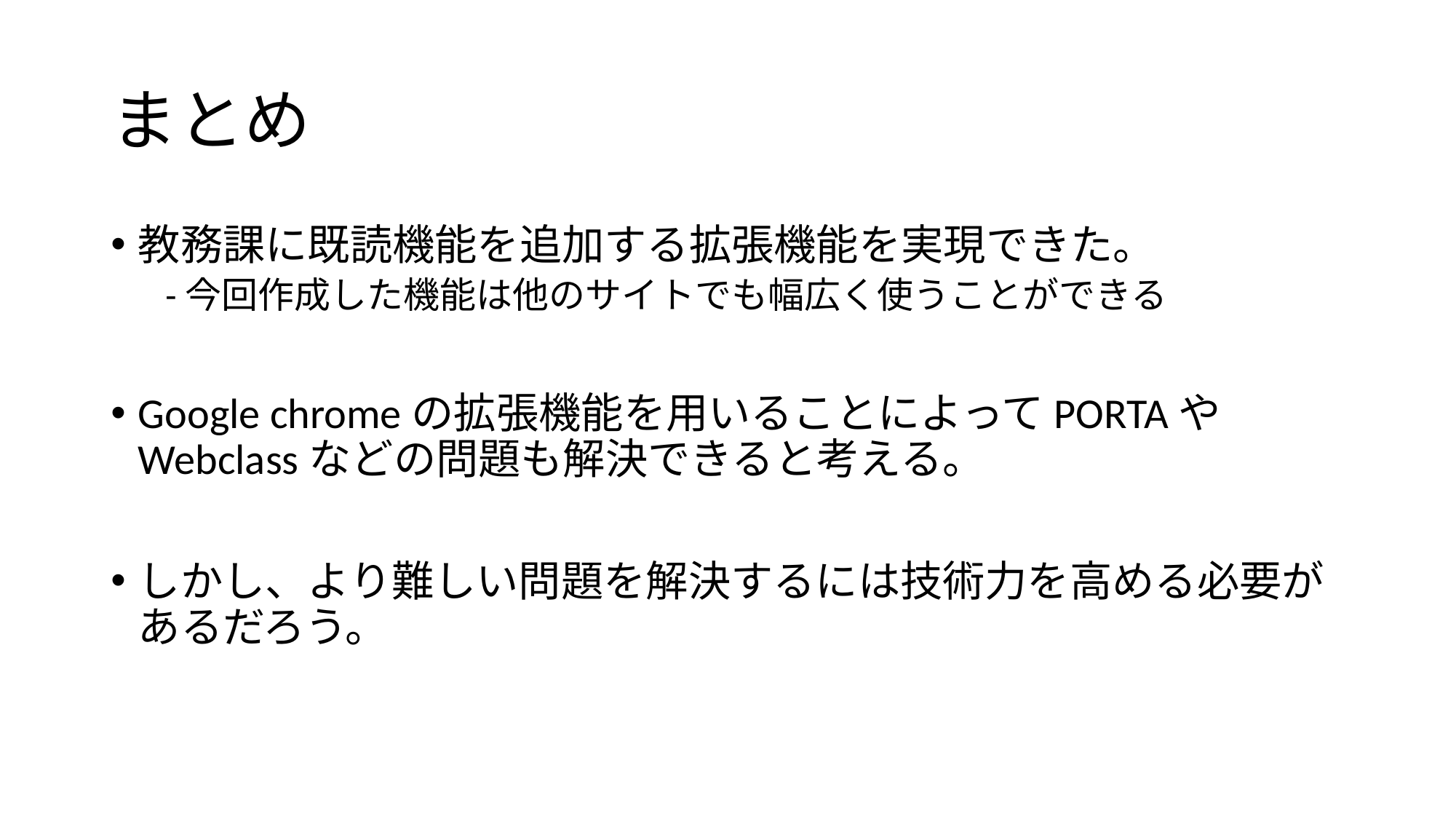

# まとめ
教務課に既読機能を追加する拡張機能を実現できた。
-今回作成した機能は他のサイトでも幅広く使うことができる

Google chromeの拡張機能を用いることによってPORTAやWebclassなどの問題も解決できると考える。

しかし、より難しい問題を解決するには技術力を高める必要があるだろう。